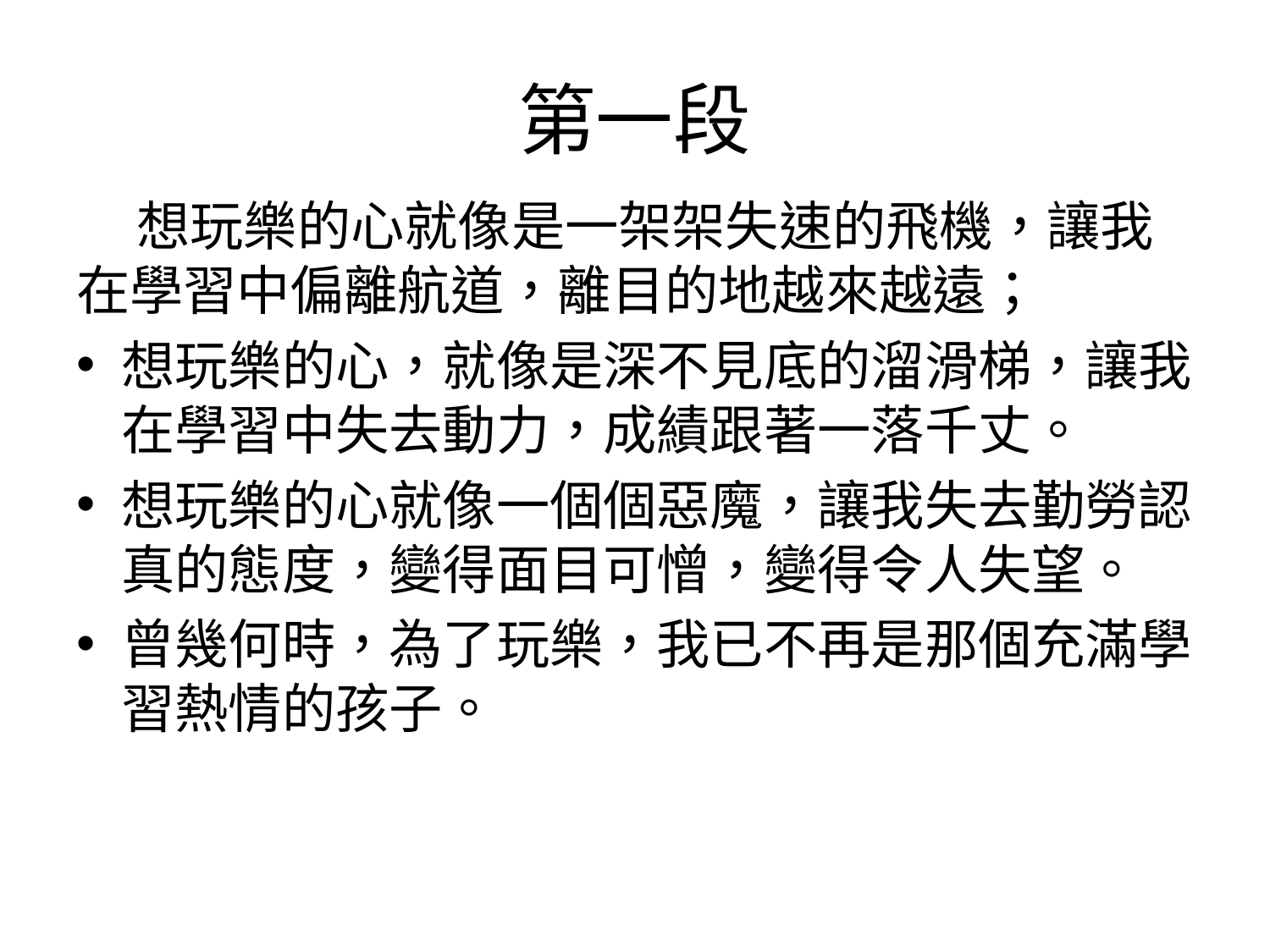

# 第一段
    想玩樂的心就像是一架架失速的飛機，讓我在學習中偏離航道，離目的地越來越遠；
想玩樂的心，就像是深不見底的溜滑梯，讓我在學習中失去動力，成績跟著一落千丈。
想玩樂的心就像一個個惡魔，讓我失去勤勞認真的態度，變得面目可憎，變得令人失望。
曾幾何時，為了玩樂，我已不再是那個充滿學習熱情的孩子。